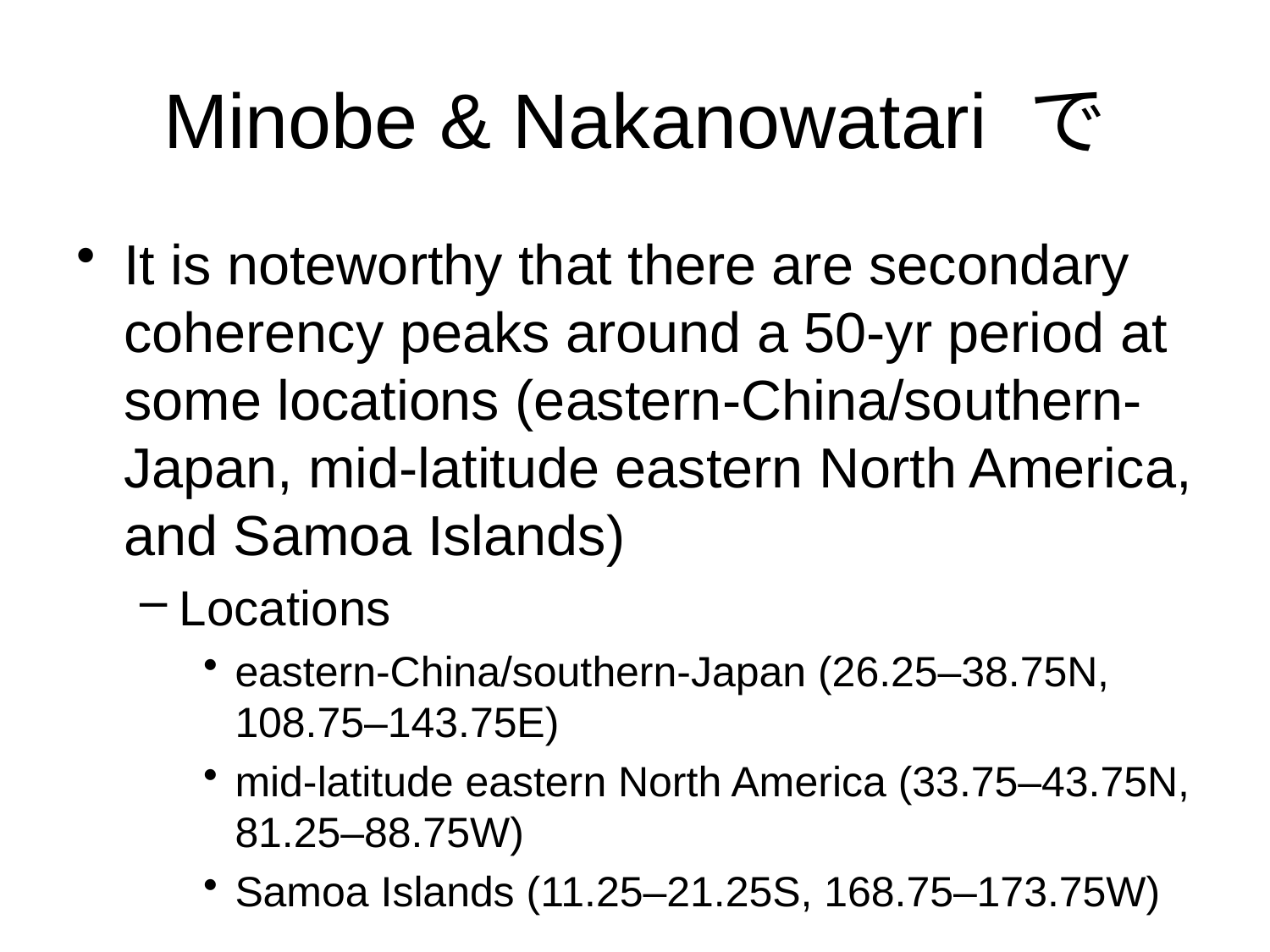

# Minobe & Nakanowatari で
It is noteworthy that there are secondary coherency peaks around a 50-yr period at some locations (eastern-China/southern-Japan, mid-latitude eastern North America, and Samoa Islands)
Locations
eastern-China/southern-Japan (26.25–38.75N, 108.75–143.75E)
mid-latitude eastern North America (33.75–43.75N, 81.25–88.75W)
Samoa Islands (11.25–21.25S, 168.75–173.75W)